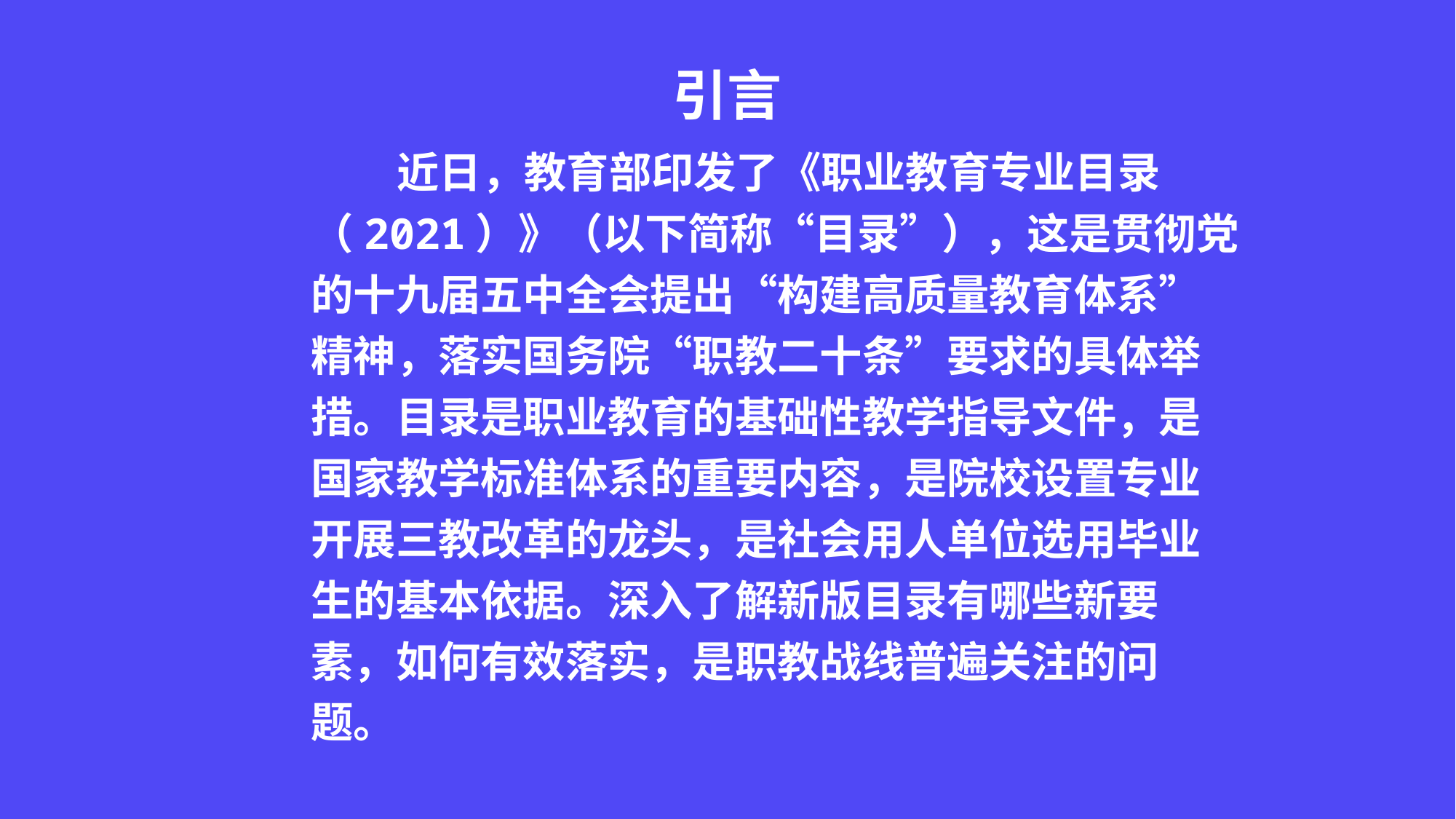

引言
近日，教育部印发了《职业教育专业目录（2021）》（以下简称“目录”），这是贯彻党的十九届五中全会提出“构建高质量教育体系”精神，落实国务院“职教二十条”要求的具体举措。目录是职业教育的基础性教学指导文件，是国家教学标准体系的重要内容，是院校设置专业开展三教改革的龙头，是社会用人单位选用毕业生的基本依据。深入了解新版目录有哪些新要素，如何有效落实，是职教战线普遍关注的问题。

2